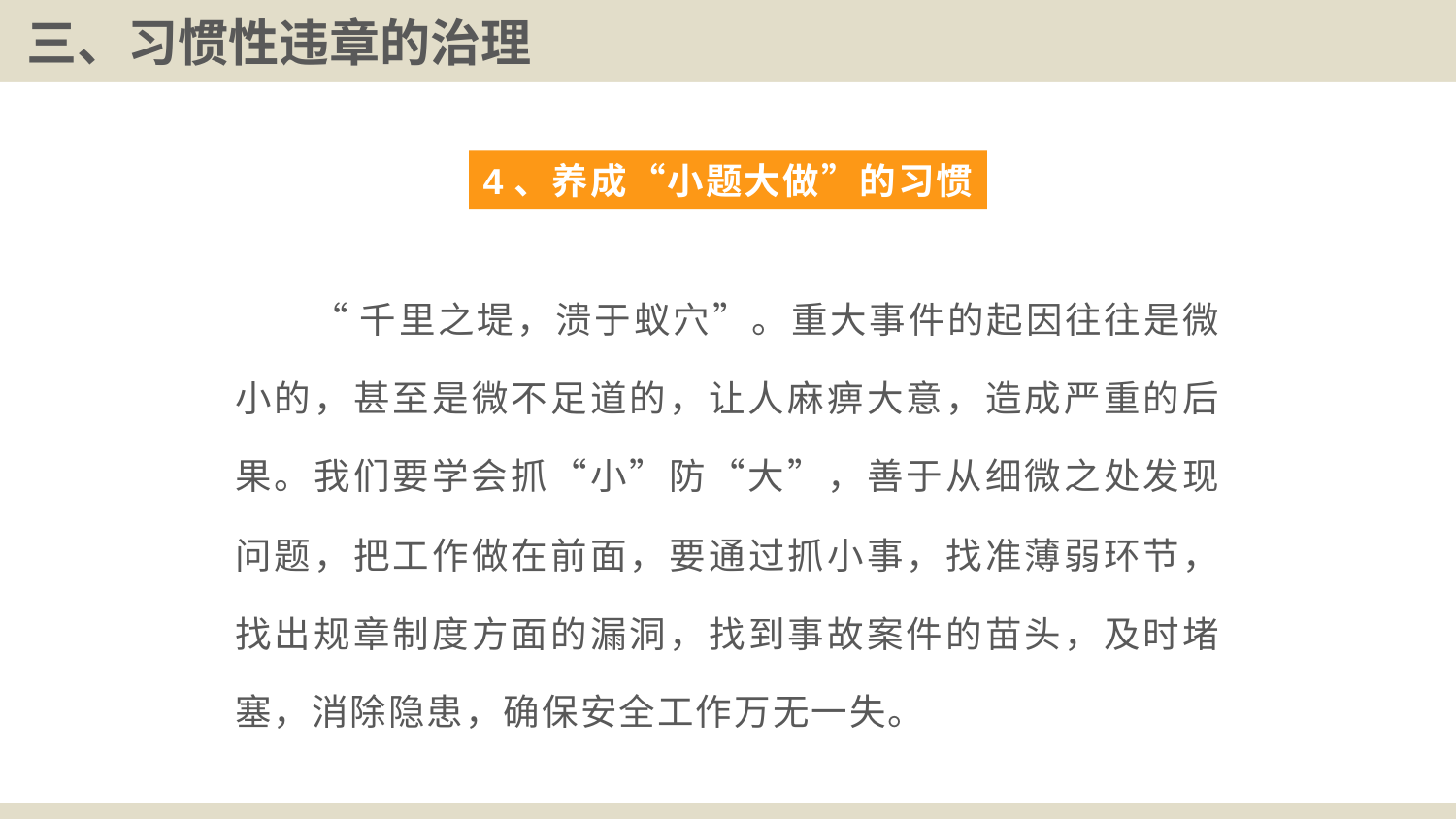

三、习惯性违章的治理
4、养成“小题大做”的习惯
“千里之堤，溃于蚁穴”。重大事件的起因往往是微小的，甚至是微不足道的，让人麻痹大意，造成严重的后果。我们要学会抓“小”防“大”，善于从细微之处发现问题，把工作做在前面，要通过抓小事，找准薄弱环节，找出规章制度方面的漏洞，找到事故案件的苗头，及时堵塞，消除隐患，确保安全工作万无一失。